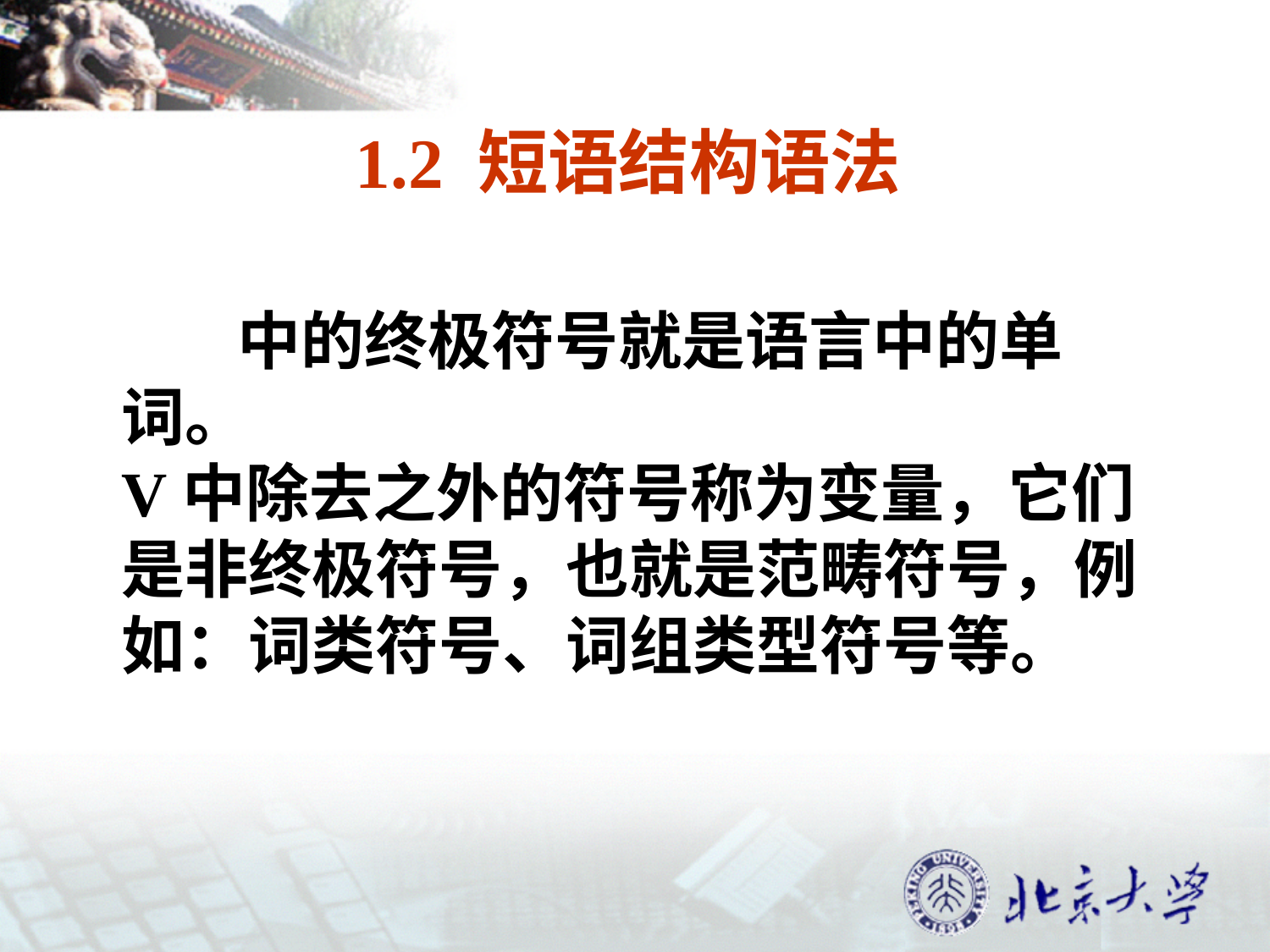

1.2 短语结构语法

       中的终极符号就是语言中的单词。
V中除去之外的符号称为变量，它们
是非终极符号，也就是范畴符号，例
如：词类符号、词组类型符号等。